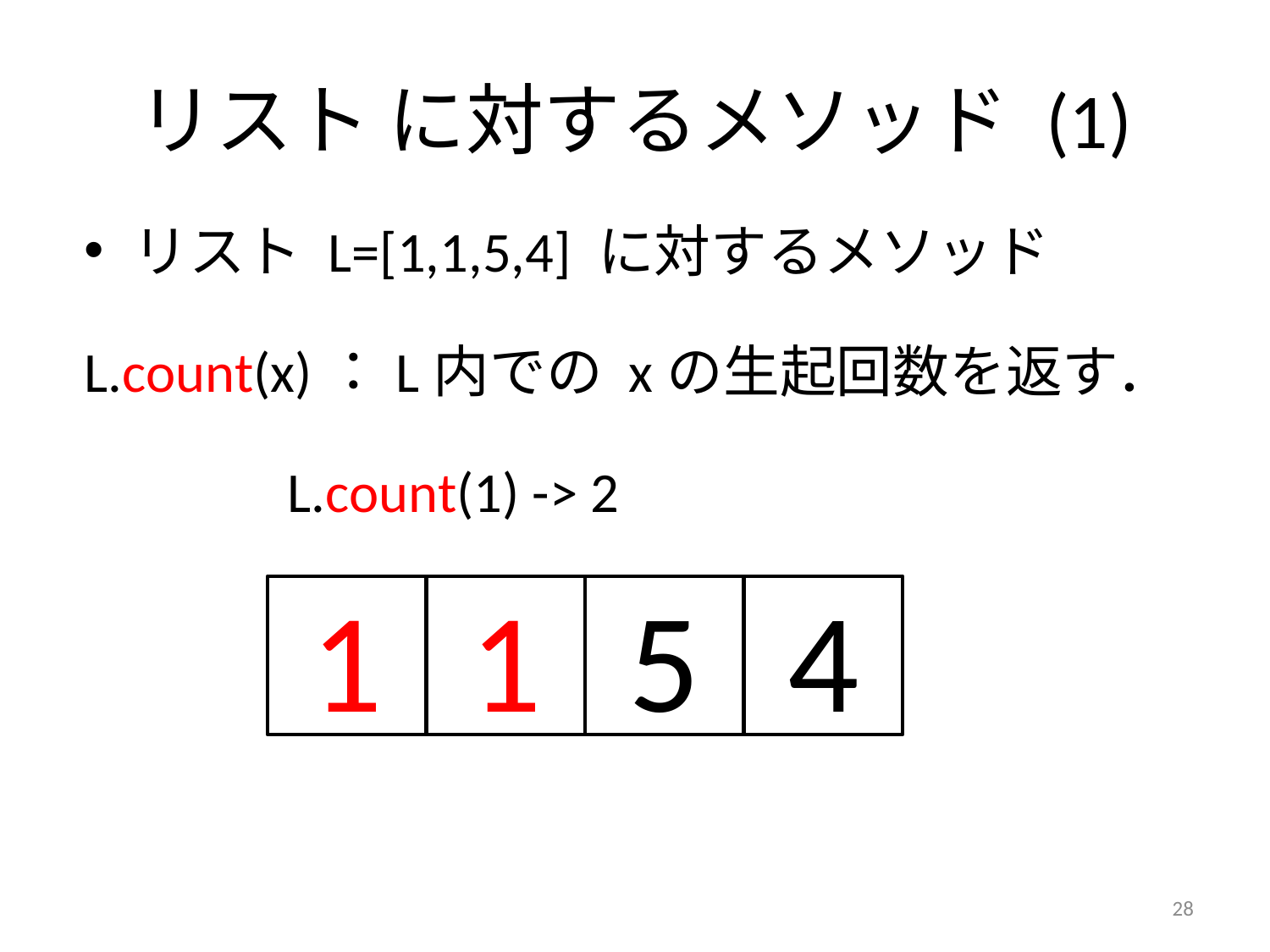

# リスト に対するメソッド (1)
リスト L=[1,1,5,4] に対するメソッド

L.count(x)：L内での xの生起回数を返す．
           L.count(1) -> 2
1
1
5
4
28